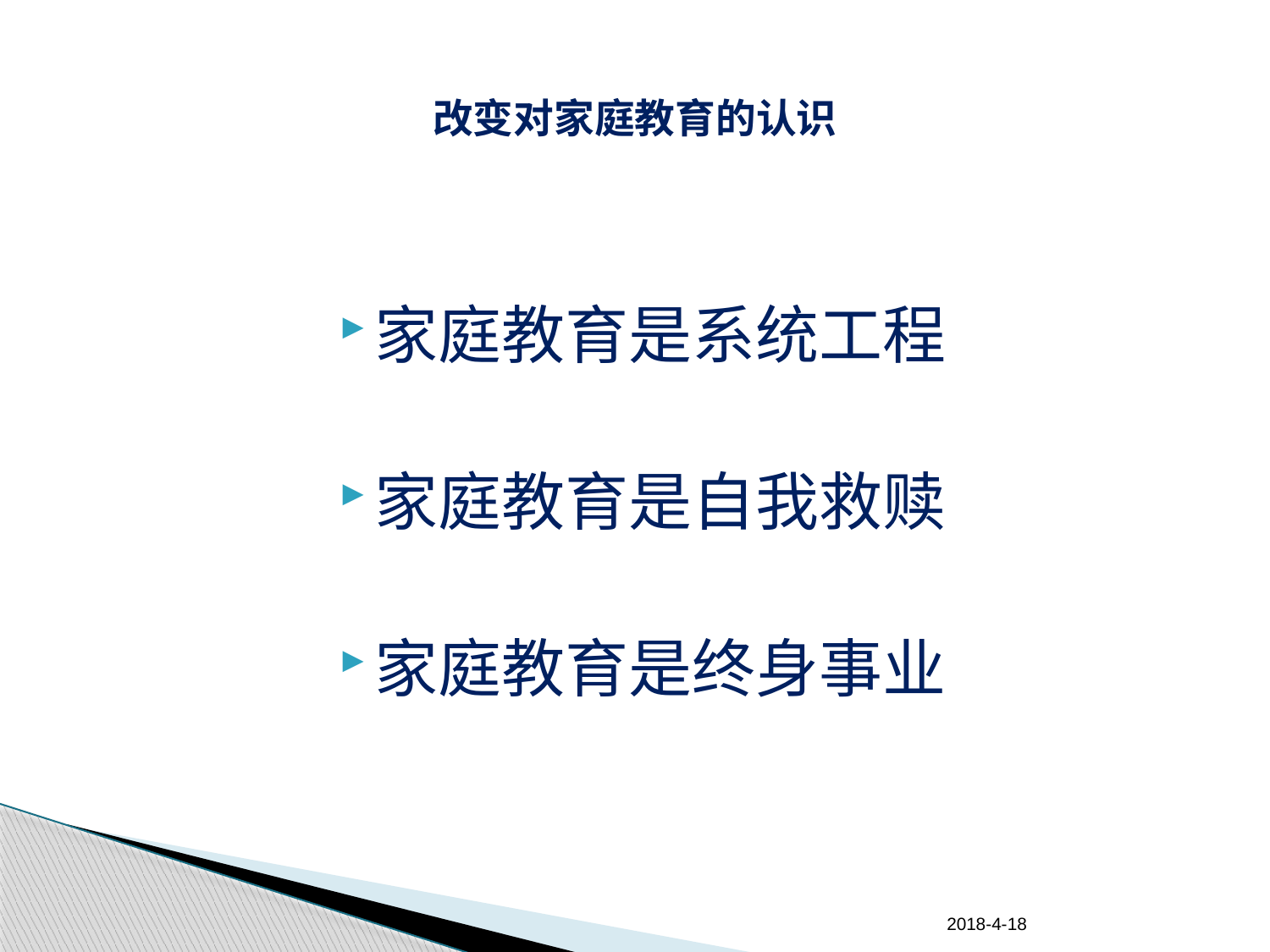

# 改变对家庭教育的认识

家庭教育是系统工程

家庭教育是自我救赎

家庭教育是终身事业
2018-4-18